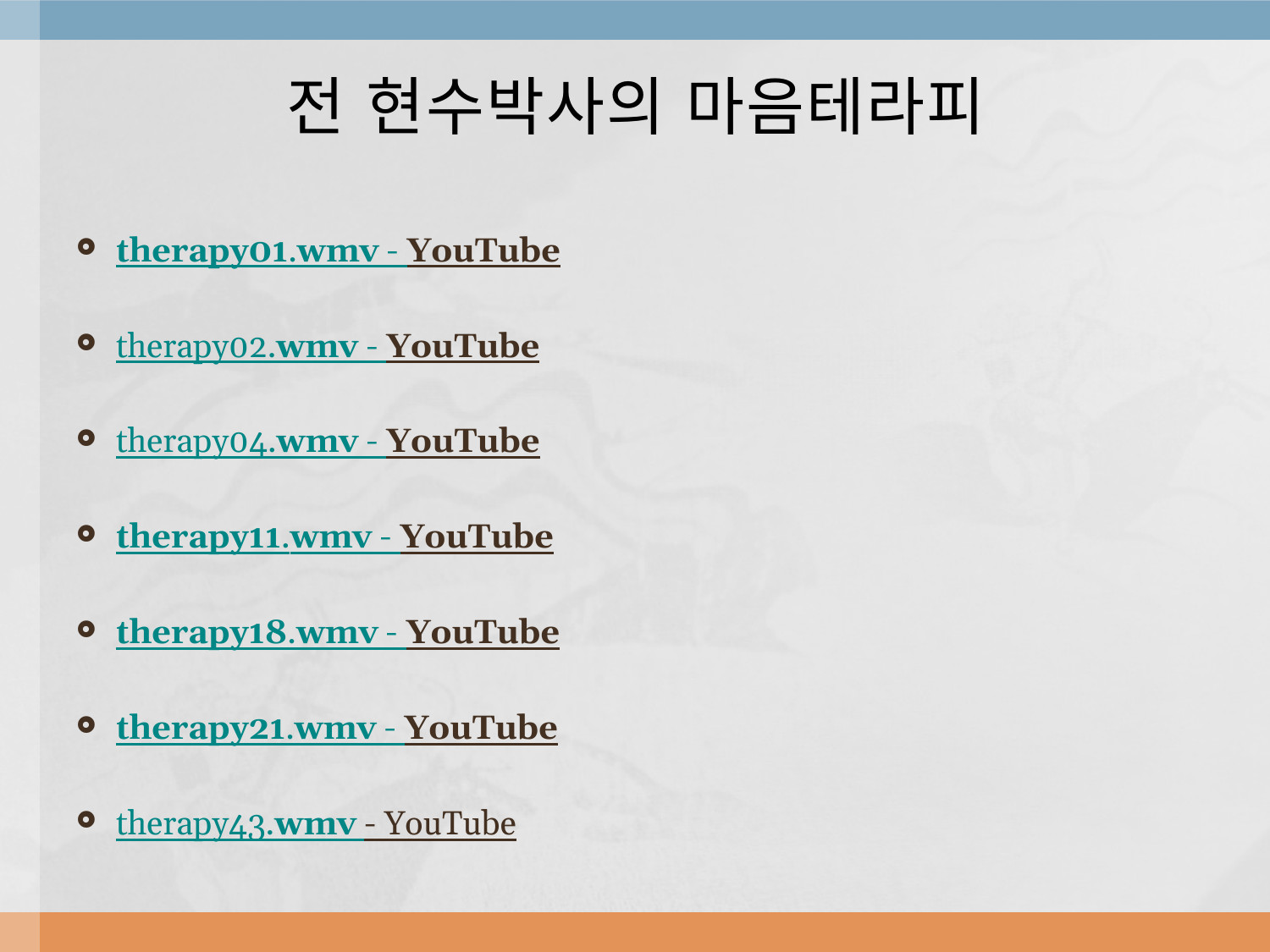

# 전 현수박사의 마음테라피
therapy01.wmv - YouTube

therapy02.wmv - YouTube

therapy04.wmv - YouTube

therapy11.wmv - YouTube

therapy18.wmv - YouTube

therapy21.wmv - YouTube

therapy43.wmv - YouTube